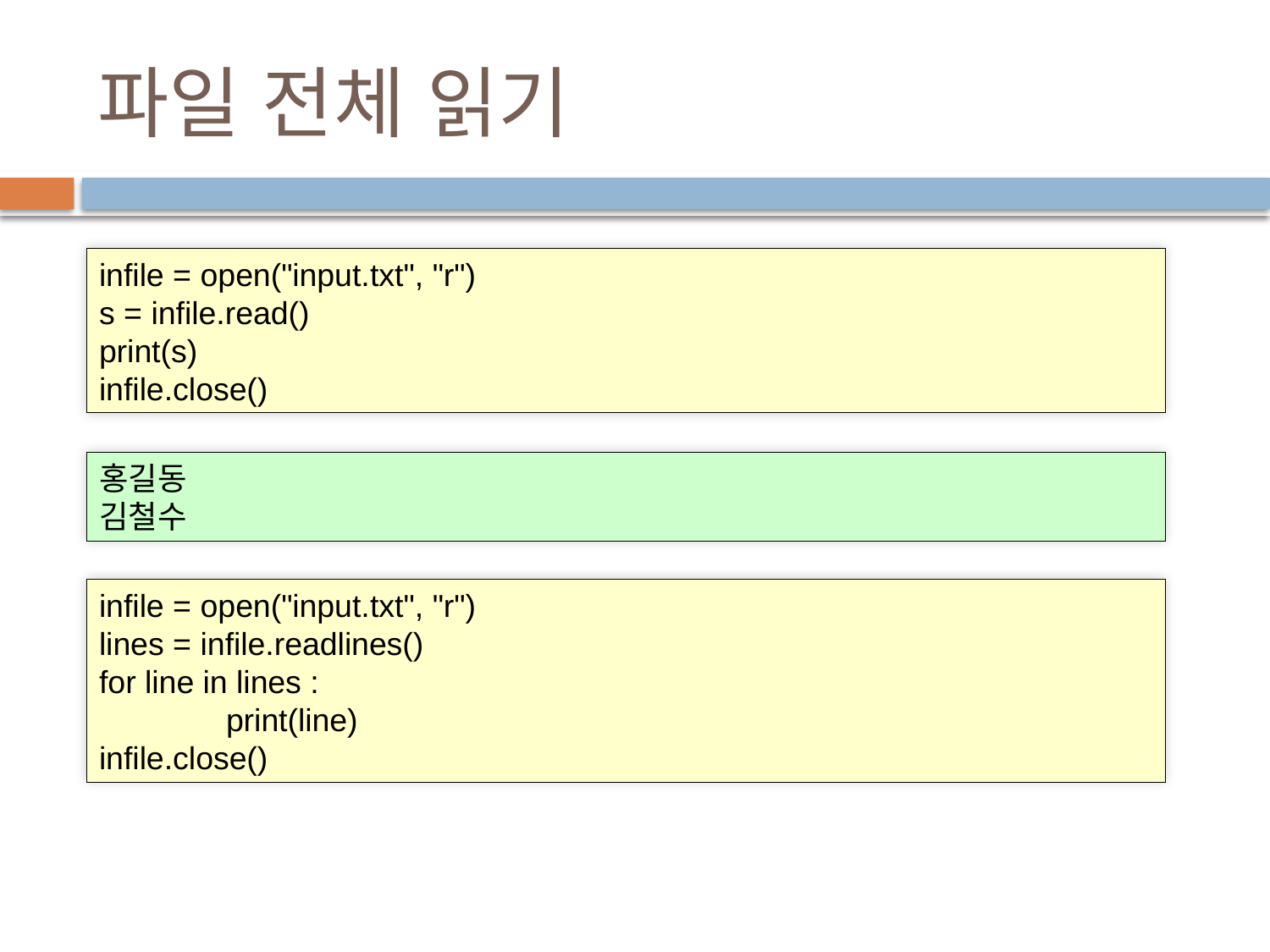

# 파일 전체 읽기
infile = open("input.txt", "r")
s = infile.read()
print(s)
infile.close()
홍길동
김철수
infile = open("input.txt", "r")
lines = infile.readlines()
for line in lines :
	print(line)
infile.close()